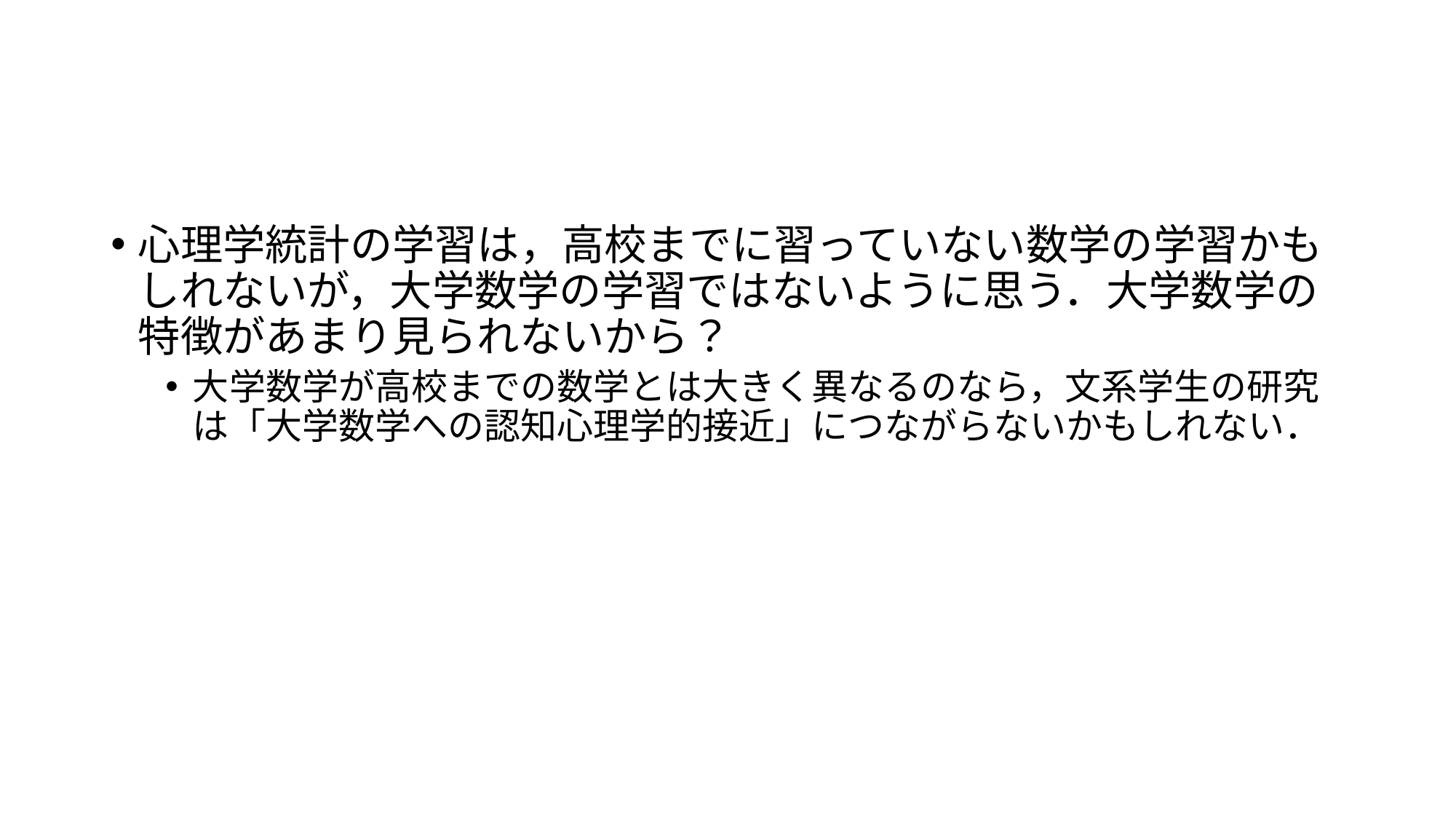

#
心理学統計の学習は，高校までに習っていない数学の学習かもしれないが，大学数学の学習ではないように思う．大学数学の特徴があまり見られないから？
大学数学が高校までの数学とは大きく異なるのなら，文系学生の研究は「大学数学への認知心理学的接近」につながらないかもしれない．